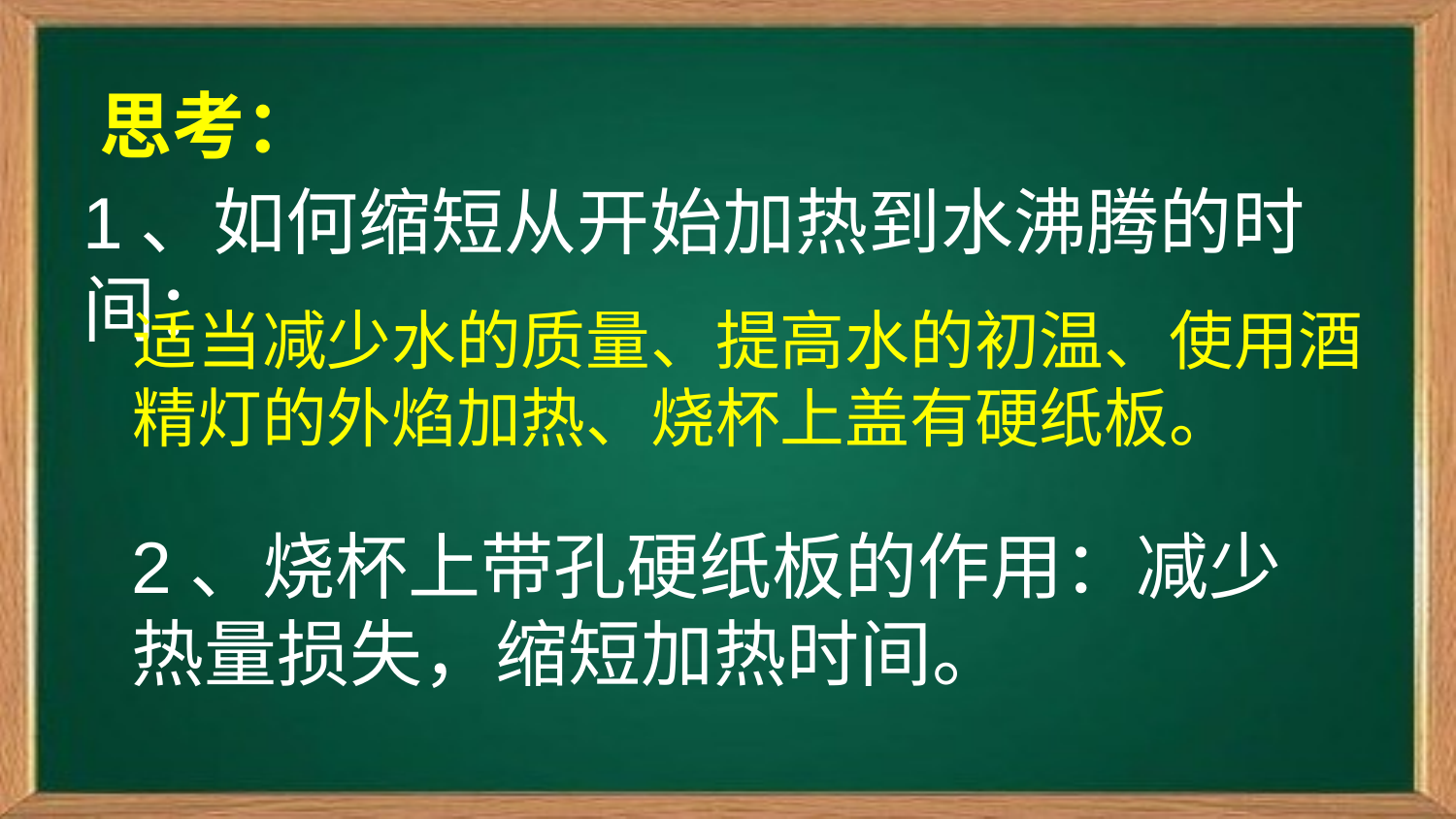

思考：
1、如何缩短从开始加热到水沸腾的时间：
适当减少水的质量、提高水的初温、使用酒精灯的外焰加热、烧杯上盖有硬纸板。
2、烧杯上带孔硬纸板的作用：减少热量损失，缩短加热时间。